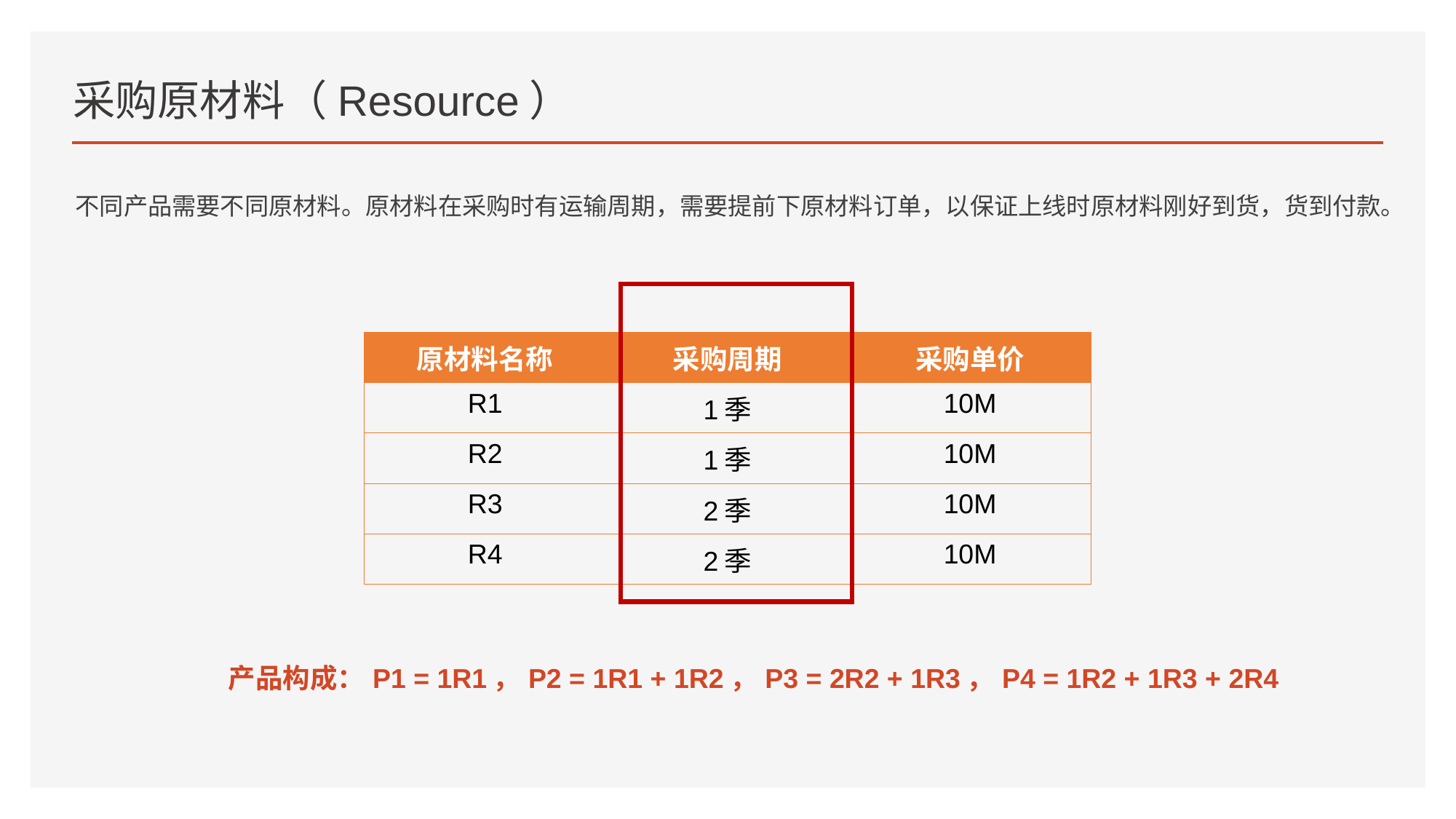

# 采购原材料（Resource）
不同产品需要不同原材料。原材料在采购时有运输周期，需要提前下原材料订单，以保证上线时原材料刚好到货，货到付款。

| 原材料名称 | 采购周期 | 采购单价 |
| --- | --- | --- |
| R1 | 1季 | 10M |
| R2 | 1季 | 10M |
| R3 | 2季 | 10M |
| R4 | 2季 | 10M |
产品构成：P1 = 1R1，P2 = 1R1 + 1R2，P3 = 2R2 + 1R3，P4 = 1R2 + 1R3 + 2R4